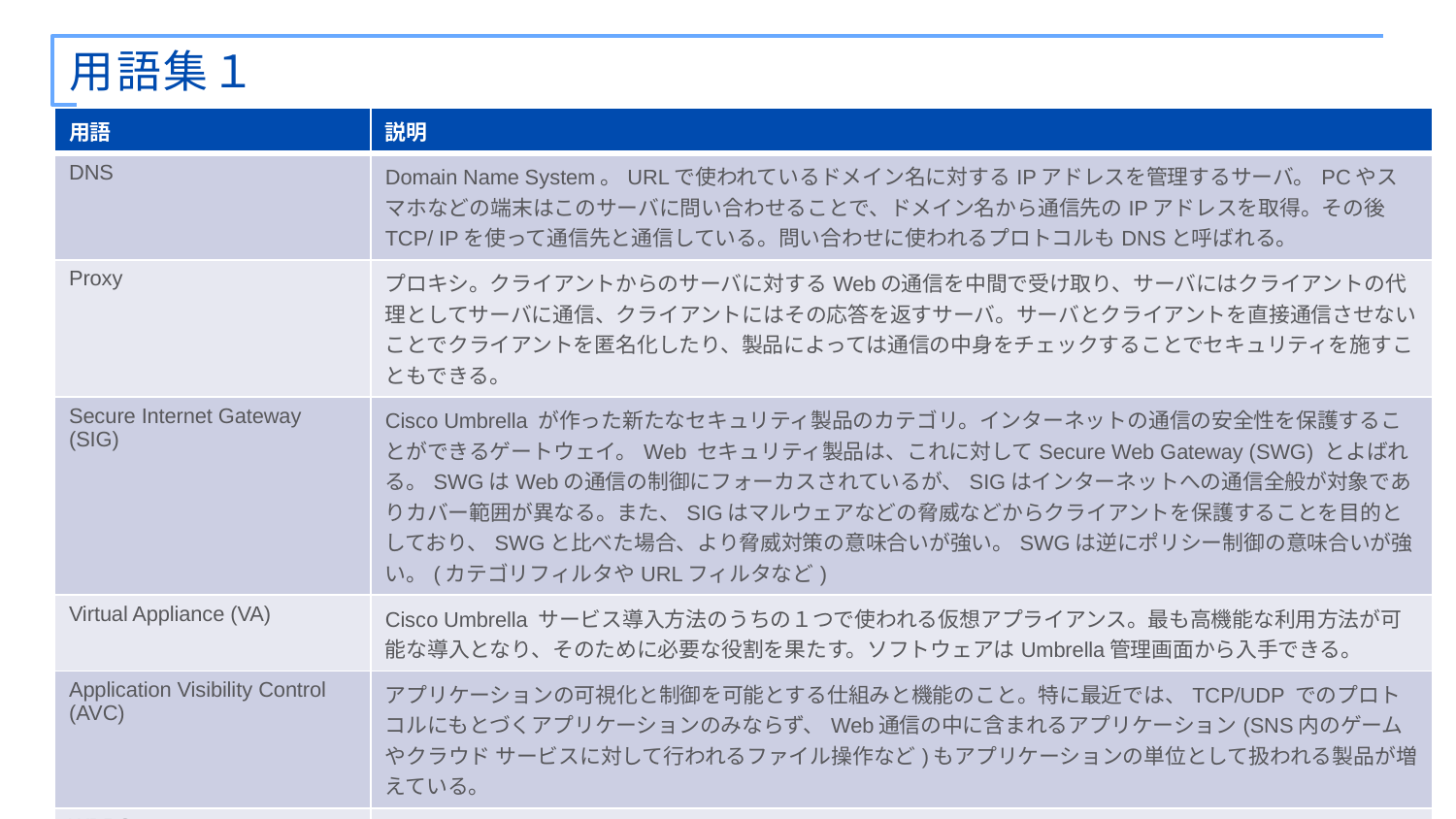

# 用語集１
| 用語 | 説明 |
| --- | --- |
| DNS | Domain Name System。URLで使われているドメイン名に対するIPアドレスを管理するサーバ。PCやスマホなどの端末はこのサーバに問い合わせることで、ドメイン名から通信先のIPアドレスを取得。その後TCP/ IPを使って通信先と通信している。問い合わせに使われるプロトコルもDNSと呼ばれる。 |
| Proxy | プロキシ。クライアントからのサーバに対するWebの通信を中間で受け取り、サーバにはクライアントの代理としてサーバに通信、クライアントにはその応答を返すサーバ。サーバとクライアントを直接通信させないことでクライアントを匿名化したり、製品によっては通信の中身をチェックすることでセキュリティを施すこともできる。 |
| Secure Internet Gateway (SIG) | Cisco Umbrella が作った新たなセキュリティ製品のカテゴリ。インターネットの通信の安全性を保護することができるゲートウェイ。Web セキュリティ製品は、これに対してSecure Web Gateway (SWG) とよばれる。SWGはWebの通信の制御にフォーカスされているが、SIGはインターネットへの通信全般が対象でありカバー範囲が異なる。また、SIGはマルウェアなどの脅威などからクライアントを保護することを目的としており、SWGと比べた場合、より脅威対策の意味合いが強い。SWGは逆にポリシー制御の意味合いが強い。(カテゴリフィルタやURLフィルタなど) |
| Virtual Appliance (VA) | Cisco Umbrella サービス導入方法のうちの１つで使われる仮想アプライアンス。最も高機能な利用方法が可能な導入となり、そのために必要な役割を果たす。ソフトウェアはUmbrella管理画面から入手できる。 |
| Application Visibility Control (AVC) | アプリケーションの可視化と制御を可能とする仕組みと機能のこと。特に最近では、TCP/UDP でのプロトコルにもとづくアプリケーションのみならず、Web通信の中に含まれるアプリケーション(SNS内のゲームやクラウド サービスに対して行われるファイル操作など)もアプリケーションの単位として扱われる製品が増えている。 |
| WBRS | Ciscoのもっているセキュリティ データベースの一つ。様々な情報に基づいてWebのURLに対する信頼性(レピュテーション)をスコアで提供する。健全なドメイン (サーバ)上の特定のURLが有害である場合もあるため、UmbrellaはインテリジェントProxy動作時、この情報を使って危険なURLへの通信をブロックする。 |